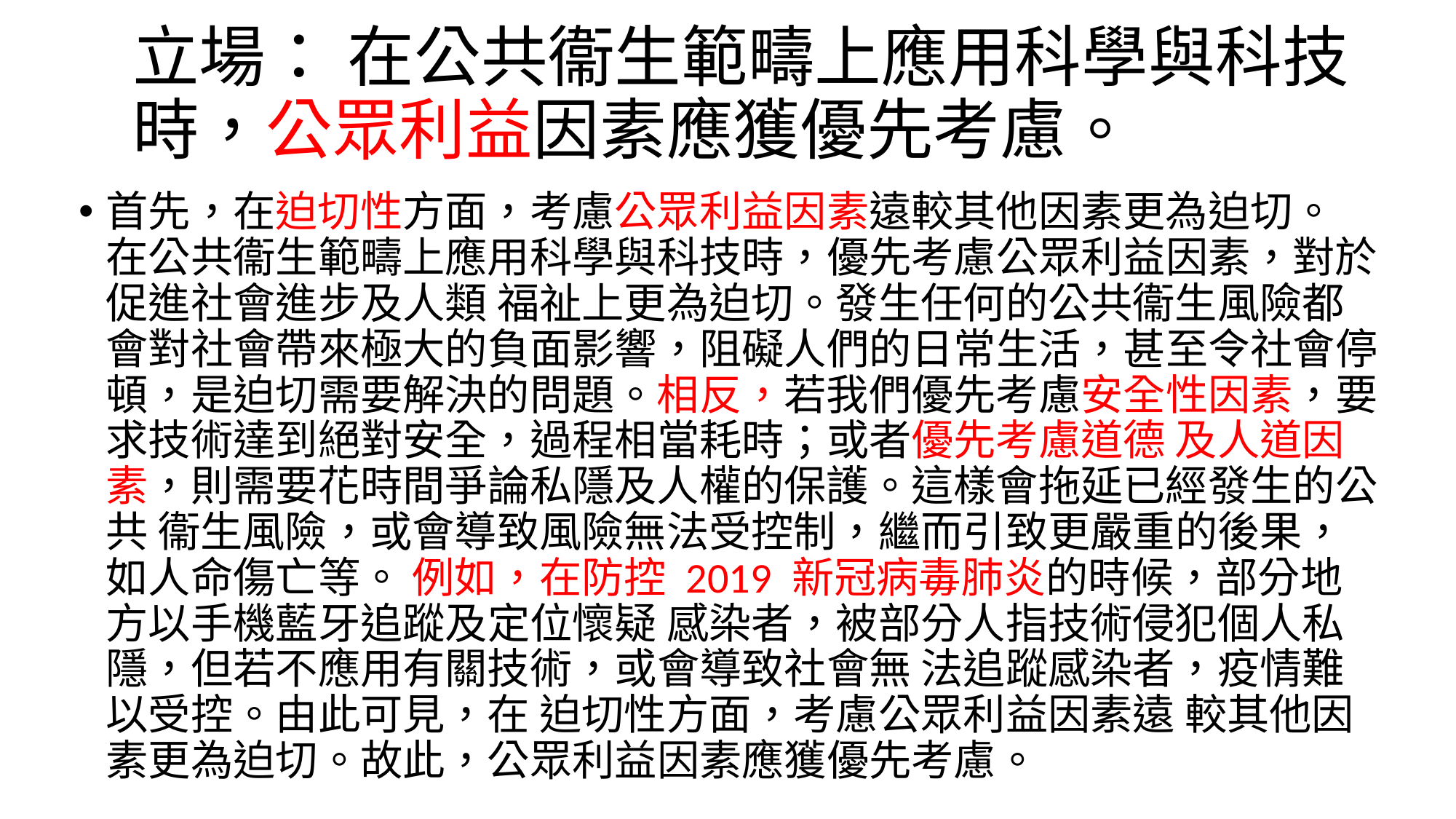

# 立場： 在公共衞生範疇上應用科學與科技時，公眾利益因素應獲優先考慮。
首先，在迫切性方面，考慮公眾利益因素遠較其他因素更為迫切。 在公共衞生範疇上應用科學與科技時，優先考慮公眾利益因素，對於促進社會進步及人類 福祉上更為迫切。發生任何的公共衞生風險都會對社會帶來極大的負面影響，阻礙人們的日常生活，甚至令社會停頓，是迫切需要解決的問題。相反，若我們優先考慮安全性因素，要求技術達到絕對安全，過程相當耗時；或者優先考慮道德 及人道因素，則需要花時間爭論私隱及人權的保護。這樣會拖延已經發生的公共 衞生風險，或會導致風險無法受控制，繼而引致更嚴重的後果，如人命傷亡等。 例如，在防控 2019 新冠病毒肺炎的時候，部分地方以手機藍牙追蹤及定位懷疑 感染者，被部分人指技術侵犯個人私隱，但若不應用有關技術，或會導致社會無 法追蹤感染者，疫情難以受控。由此可見，在 迫切性方面，考慮公眾利益因素遠 較其他因素更為迫切。故此，公眾利益因素應獲優先考慮。